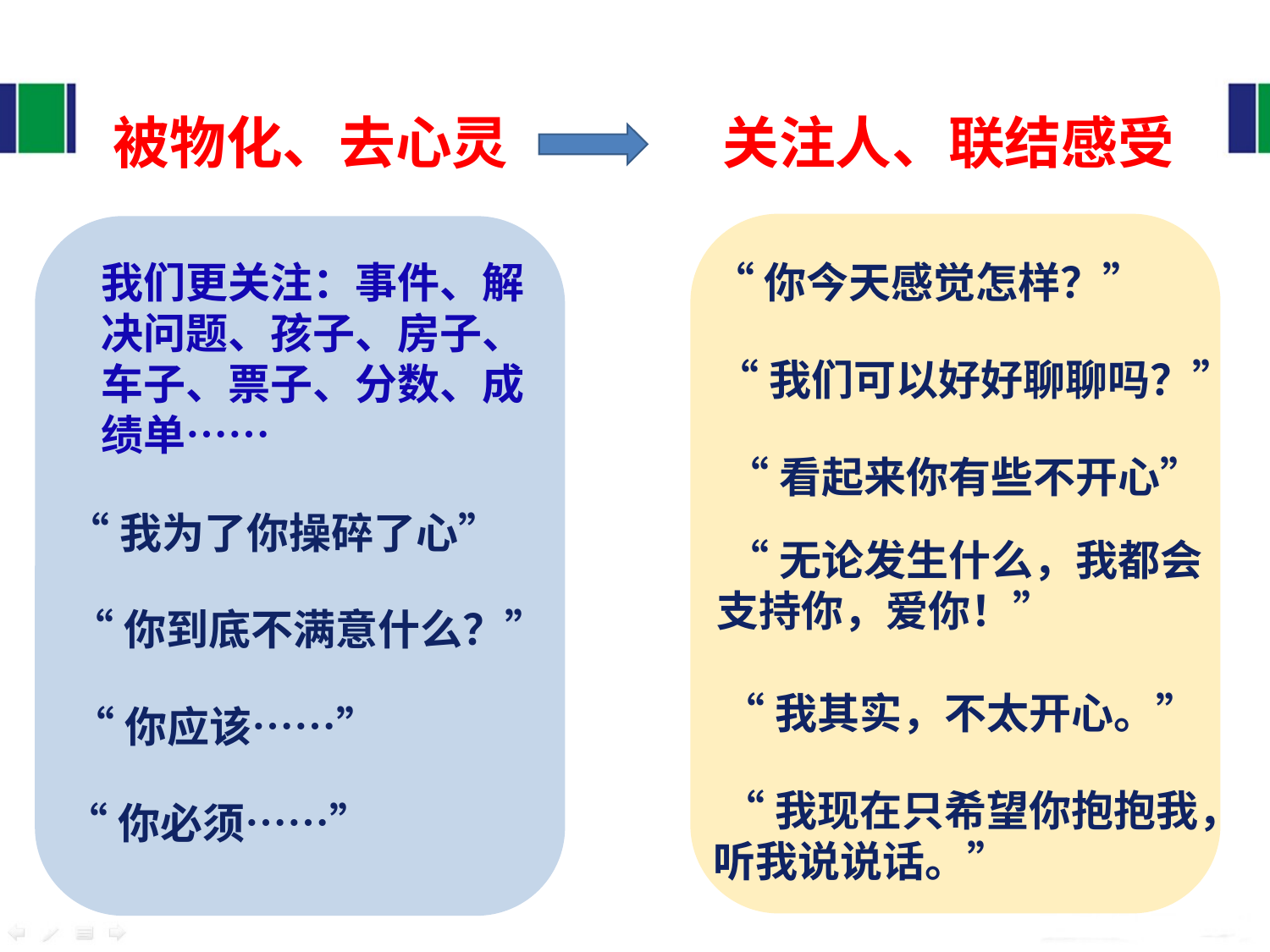

被物化、去心灵

关注人、联结感受

我们更关注：事件、解决问题、孩子、房子、车子、票子、分数、成绩单……
 “你今天感觉怎样？”
 “我们可以好好聊聊吗？”
 “看起来你有些不开心”
 “我为了你操碎了心”
 “无论发生什么，我都会支持你，爱你！”
 “你到底不满意什么？”
 “我其实，不太开心。”
 “你应该……”
 “我现在只希望你抱抱我，听我说说话。”
 “你必须……”